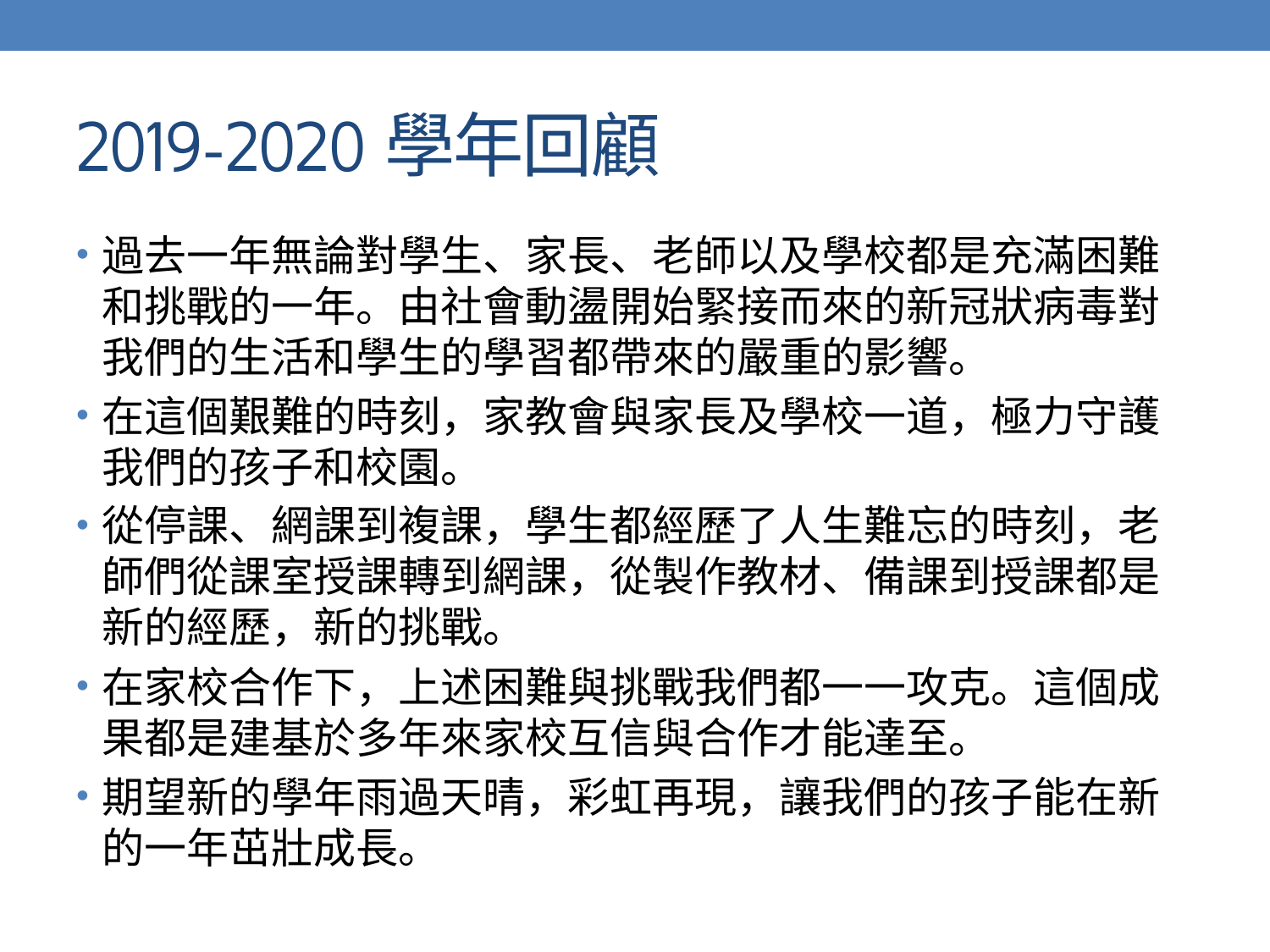

# 2019-2020學年回顧
過去一年無論對學生、家長、老師以及學校都是充滿困難和挑戰的一年。由社會動盪開始緊接而來的新冠狀病毒對我們的生活和學生的學習都帶來的嚴重的影響。
在這個艱難的時刻，家教會與家長及學校一道，極力守護我們的孩子和校園。
從停課、網課到複課，學生都經歷了人生難忘的時刻，老師們從課室授課轉到網課，從製作教材、備課到授課都是新的經歷，新的挑戰。
在家校合作下，上述困難與挑戰我們都一一攻克。這個成果都是建基於多年來家校互信與合作才能達至。
期望新的學年雨過天晴，彩虹再現，讓我們的孩子能在新的一年茁壯成長。